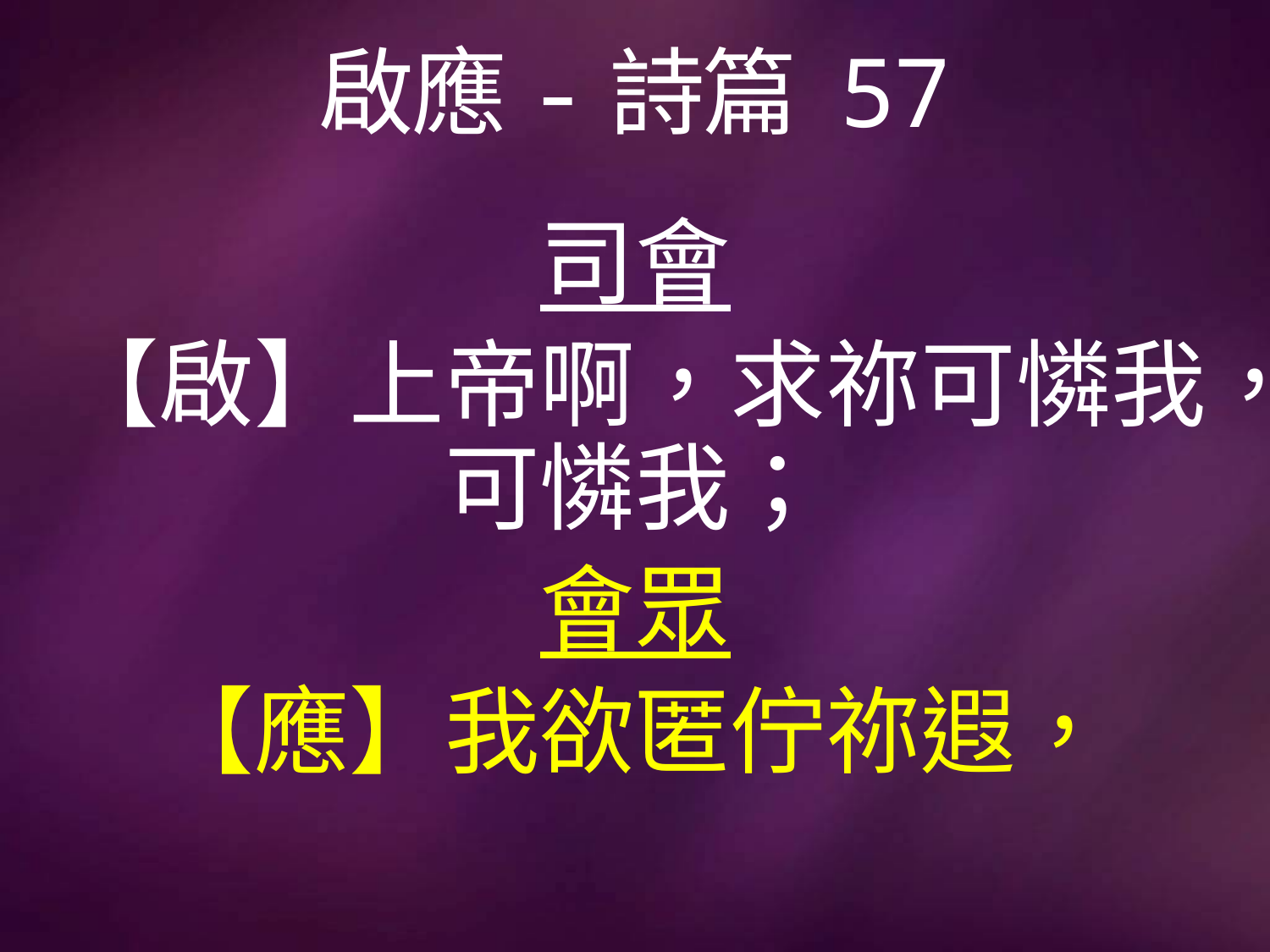

# 啟應-詩篇 57
司會
【啟】上帝啊，求祢可憐我，可憐我；
會眾
【應】我欲匿佇祢遐，